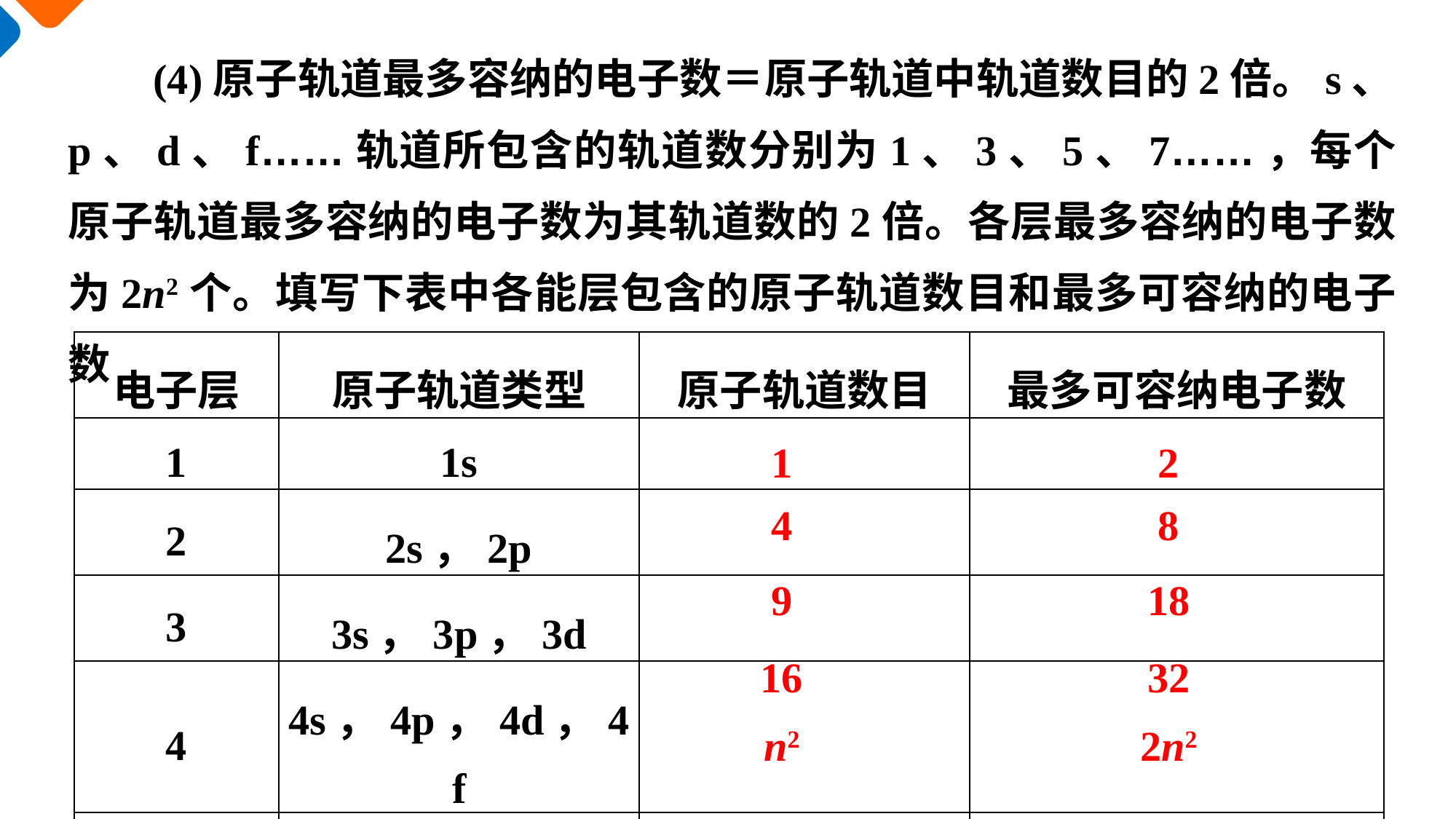

(4)原子轨道最多容纳的电子数＝原子轨道中轨道数目的2倍。s、p、d、f……轨道所包含的轨道数分别为1、3、5、7……，每个原子轨道最多容纳的电子数为其轨道数的2倍。各层最多容纳的电子数为2n2个。填写下表中各能层包含的原子轨道数目和最多可容纳的电子数

| 电子层 | 原子轨道类型 | 原子轨道数目 | 最多可容纳电子数 |
| --- | --- | --- | --- |
| 1 | 1s |  |  |
| 2 | 2s，2p |  |  |
| 3 | 3s，3p，3d |  |  |
| 4 | 4s，4p，4d，4f |  |  |
| n | — |  |  |
1
2
4
8
9
18
16
32
n2
2n2